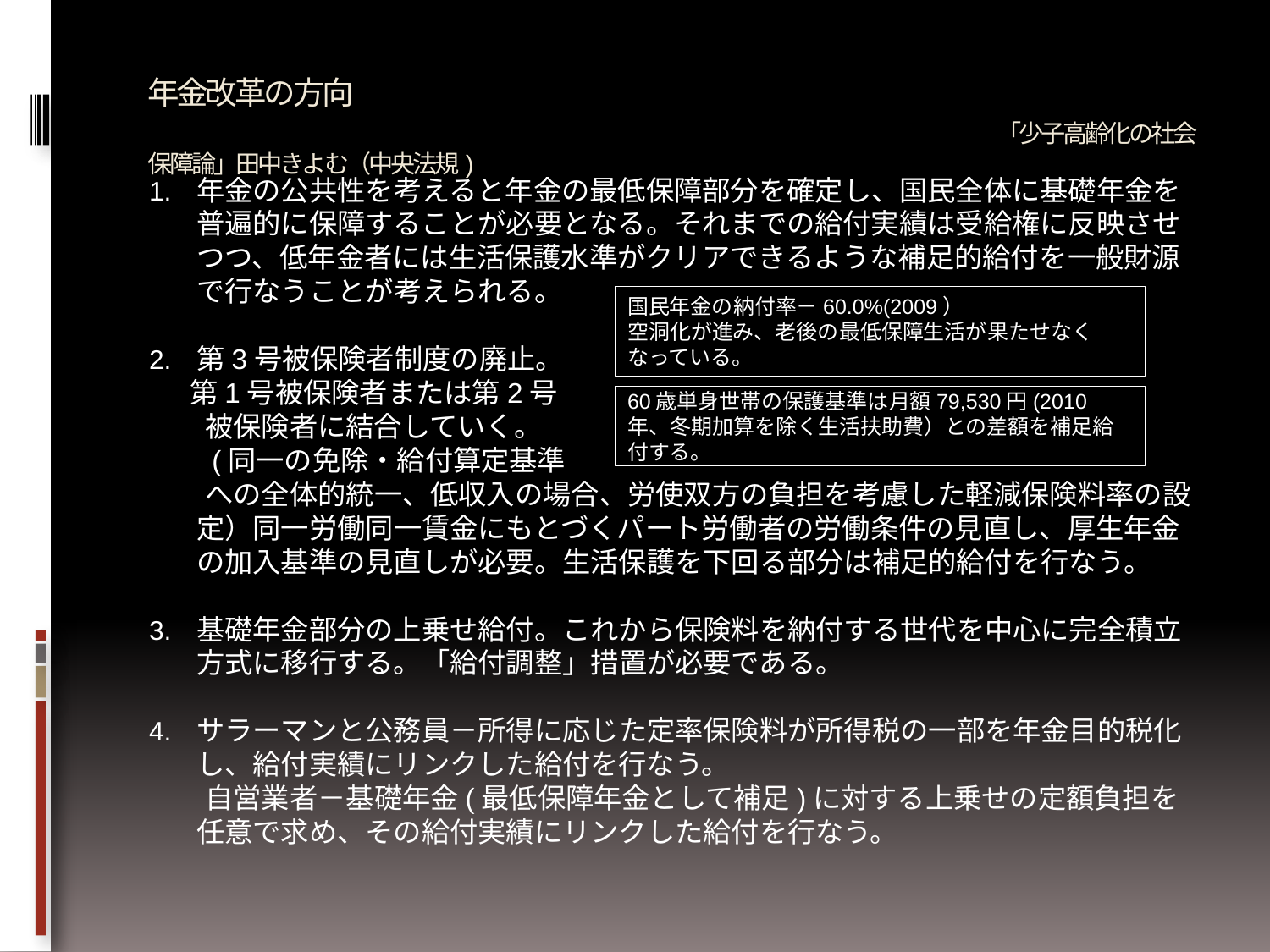

# 年金改革の方向 　　　　　　　　　　　　　　　　　　　　　　　　　　　　　「少子高齢化の社会保障論」田中きよむ（中央法規)
年金の公共性を考えると年金の最低保障部分を確定し、国民全体に基礎年金を普遍的に保障することが必要となる。それまでの給付実績は受給権に反映させつつ、低年金者には生活保護水準がクリアできるような補足的給付を一般財源で行なうことが考えられる。

第3号被保険者制度の廃止。
　  第1号被保険者または第2号
　　被保険者に結合していく。
　　(同一の免除・給付算定基準
　　への全体的統一、低収入の場合、労使双方の負担を考慮した軽減保険料率の設定）同一労働同一賃金にもとづくパート労働者の労働条件の見直し、厚生年金の加入基準の見直しが必要。生活保護を下回る部分は補足的給付を行なう。

基礎年金部分の上乗せ給付。これから保険料を納付する世代を中心に完全積立方式に移行する。「給付調整」措置が必要である。

サラーマンと公務員－所得に応じた定率保険料が所得税の一部を年金目的税化し、給付実績にリンクした給付を行なう。
　　自営業者－基礎年金(最低保障年金として補足)に対する上乗せの定額負担を任意で求め、その給付実績にリンクした給付を行なう。

国民年金の納付率－60.0%(2009）
空洞化が進み、老後の最低保障生活が果たせなくなっている。
60歳単身世帯の保護基準は月額79,530円(2010年、冬期加算を除く生活扶助費）との差額を補足給付する。